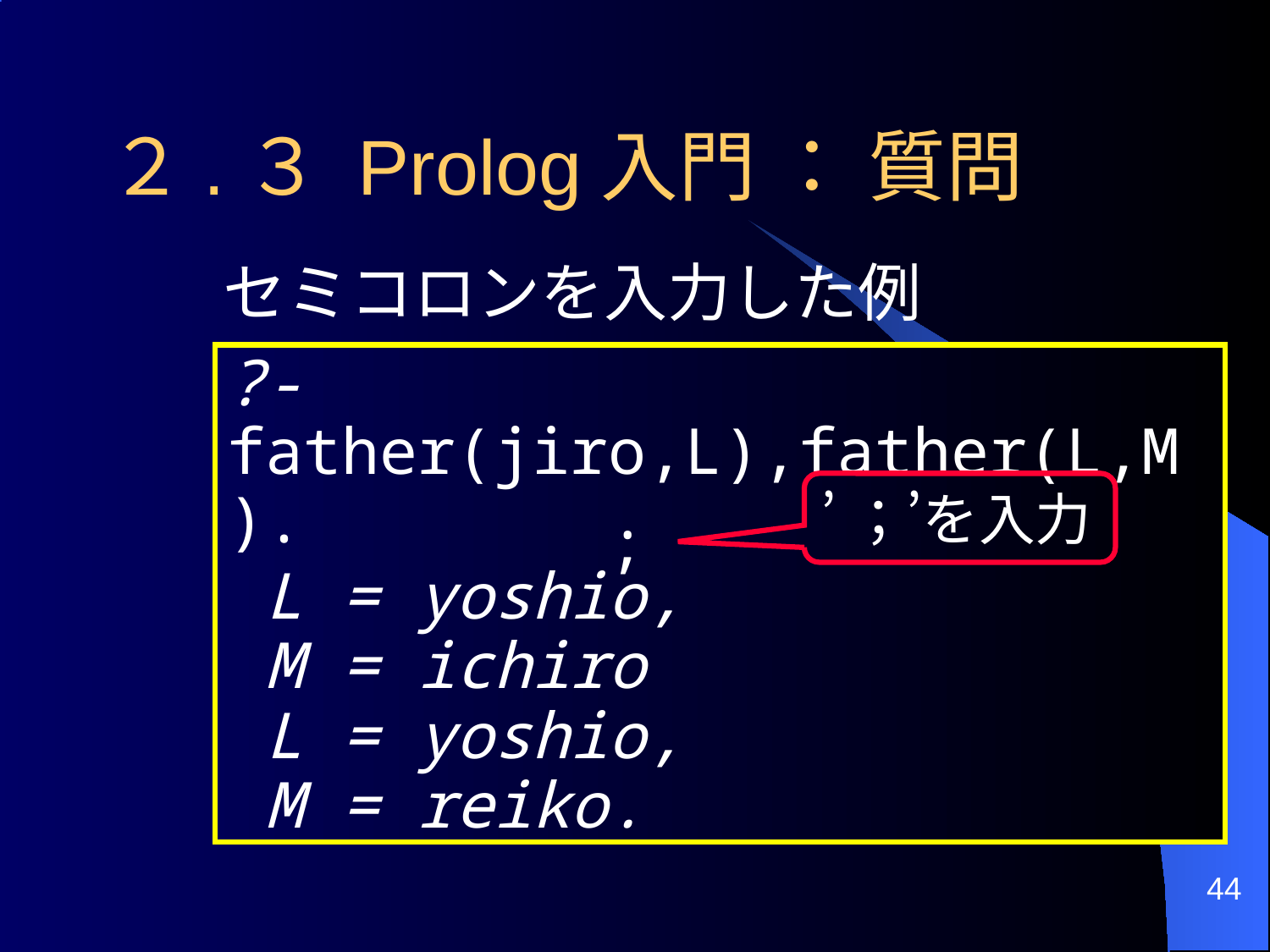

２.３ Prolog入門 ： 質問
	セミコロンを入力した例
?- father(jiro,L),father(L,M).
 L = yoshio,
 M = ichiro
 L = yoshio,
 M = reiko.
’；’を入力
;
44